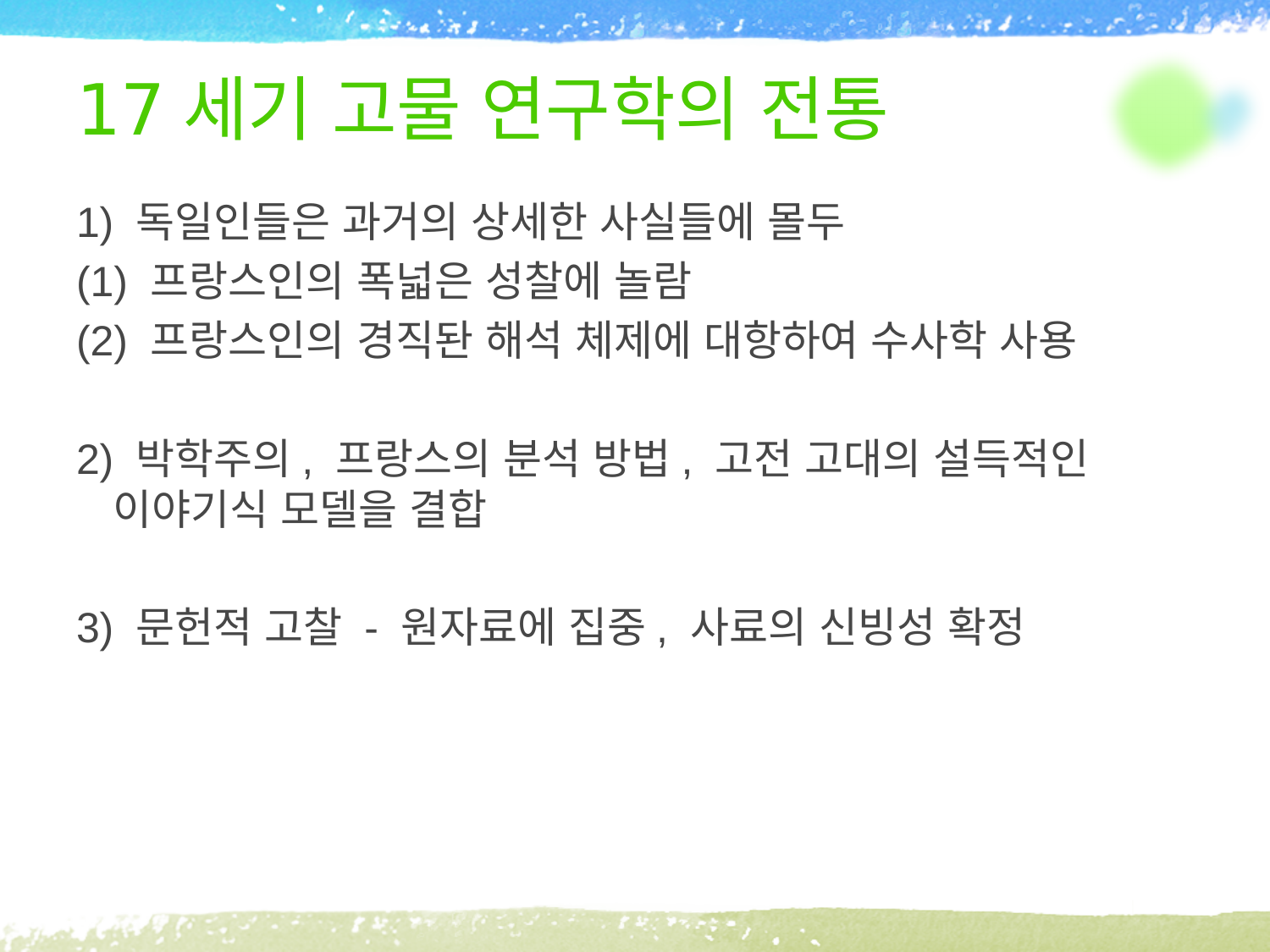

# 17세기 고물 연구학의 전통
1) 독일인들은 과거의 상세한 사실들에 몰두
(1) 프랑스인의 폭넓은 성찰에 놀람
(2) 프랑스인의 경직돤 해석 체제에 대항하여 수사학 사용

2) 박학주의, 프랑스의 분석 방법, 고전 고대의 설득적인 이야기식 모델을 결합

3) 문헌적 고찰 - 원자료에 집중, 사료의 신빙성 확정